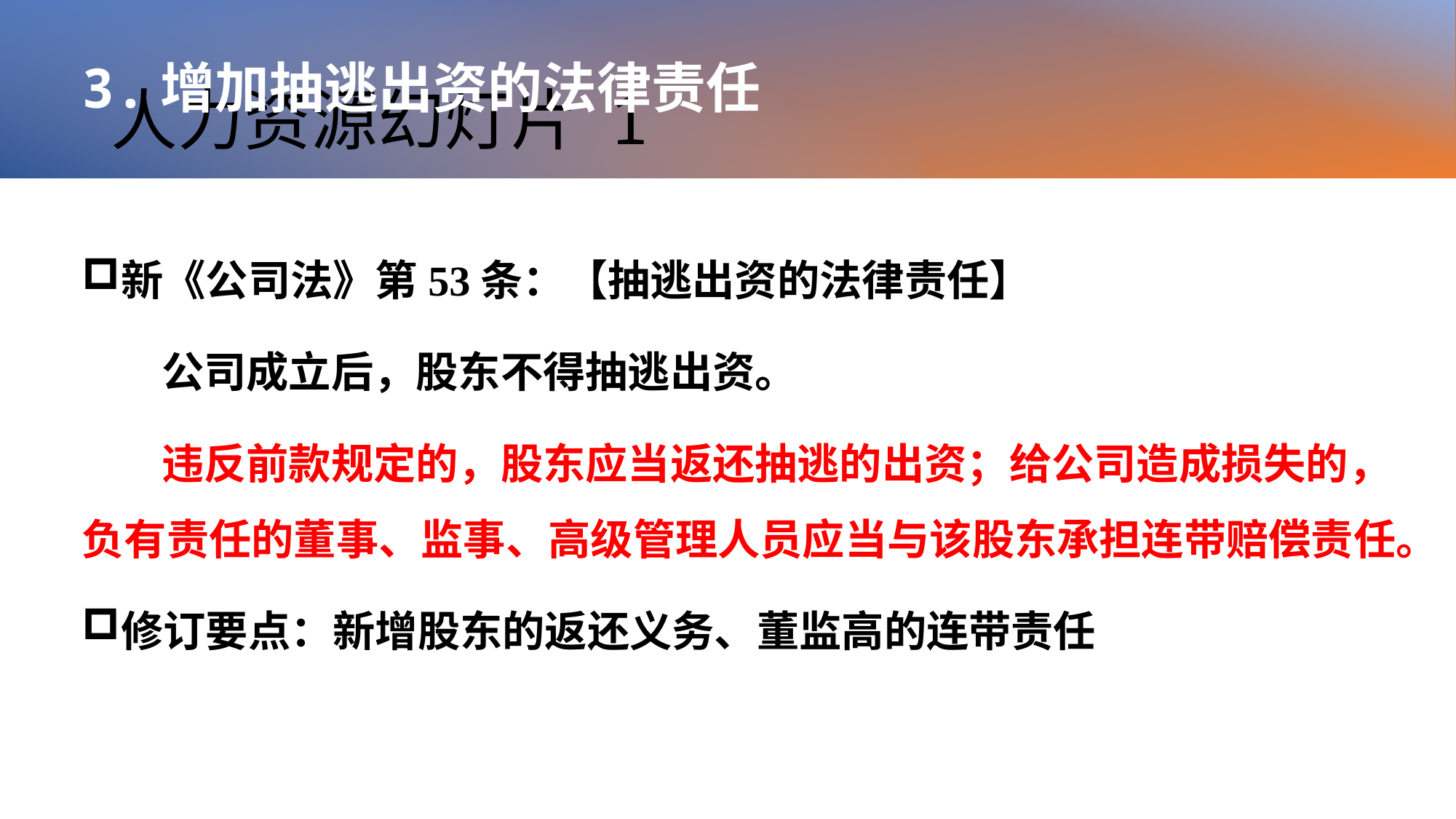

# 人力资源幻灯片 1
3.增加抽逃出资的法律责任
新《公司法》第53条：【抽逃出资的法律责任】
公司成立后，股东不得抽逃出资。
违反前款规定的，股东应当返还抽逃的出资；给公司造成损失的，负有责任的董事、监事、高级管理人员应当与该股东承担连带赔偿责任。
修订要点：新增股东的返还义务、董监高的连带责任